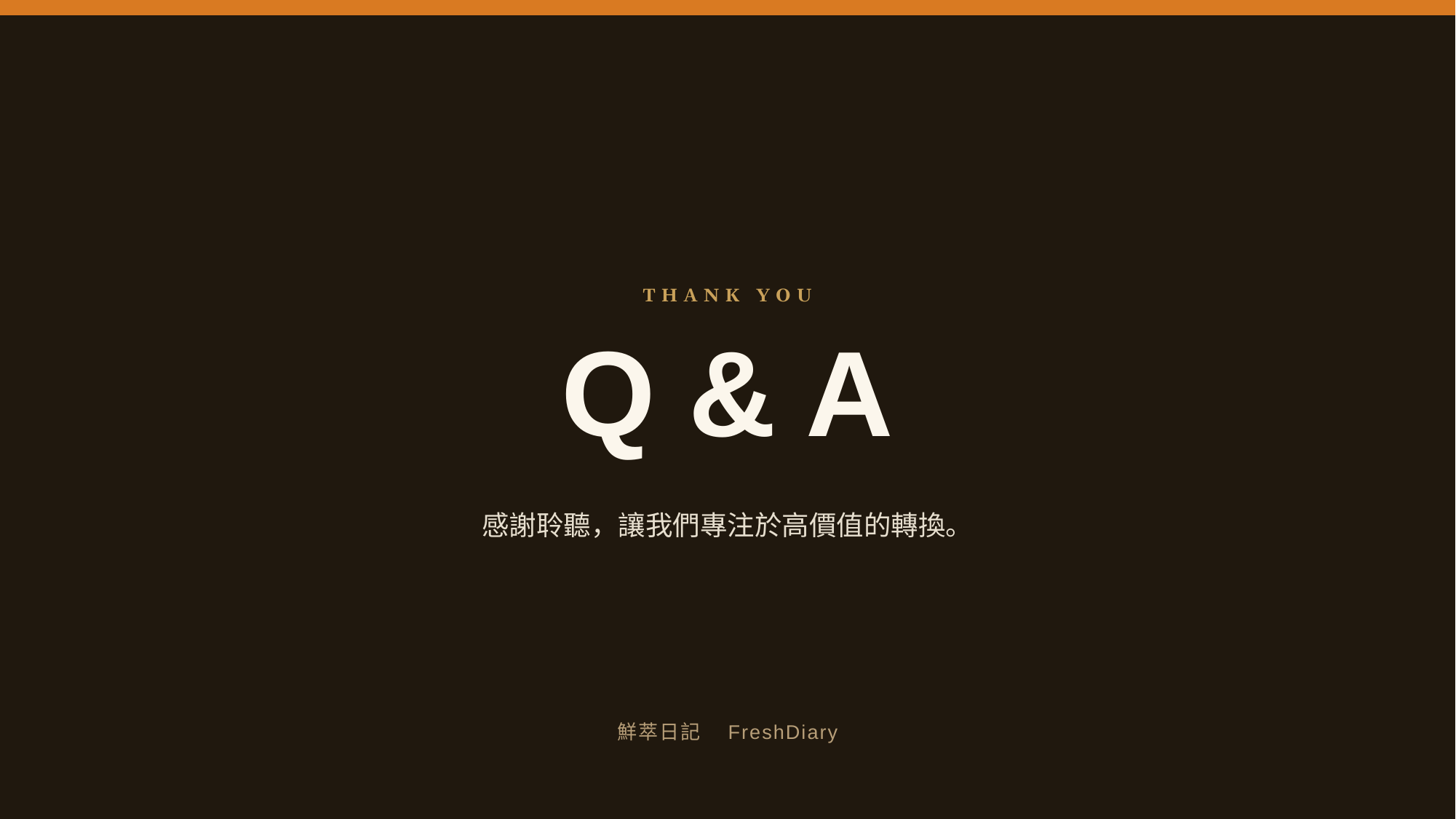

THANK YOU
Q & A
感謝聆聽，讓我們專注於高價值的轉換。
鮮萃日記　FreshDiary